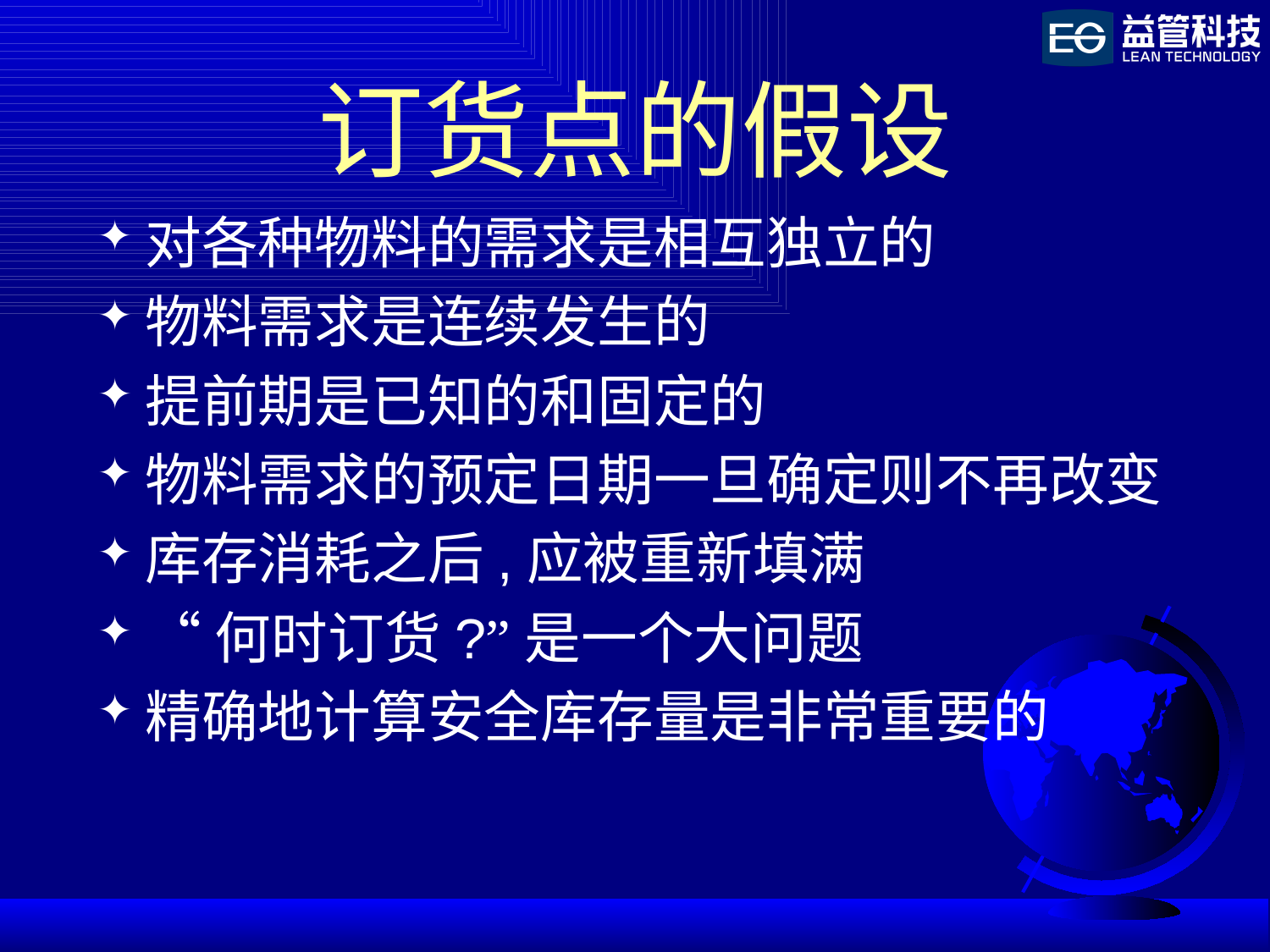

# 订货点的假设
对各种物料的需求是相互独立的
物料需求是连续发生的
提前期是已知的和固定的
物料需求的预定日期一旦确定则不再改变
库存消耗之后,应被重新填满
“何时订货?”是一个大问题
精确地计算安全库存量是非常重要的